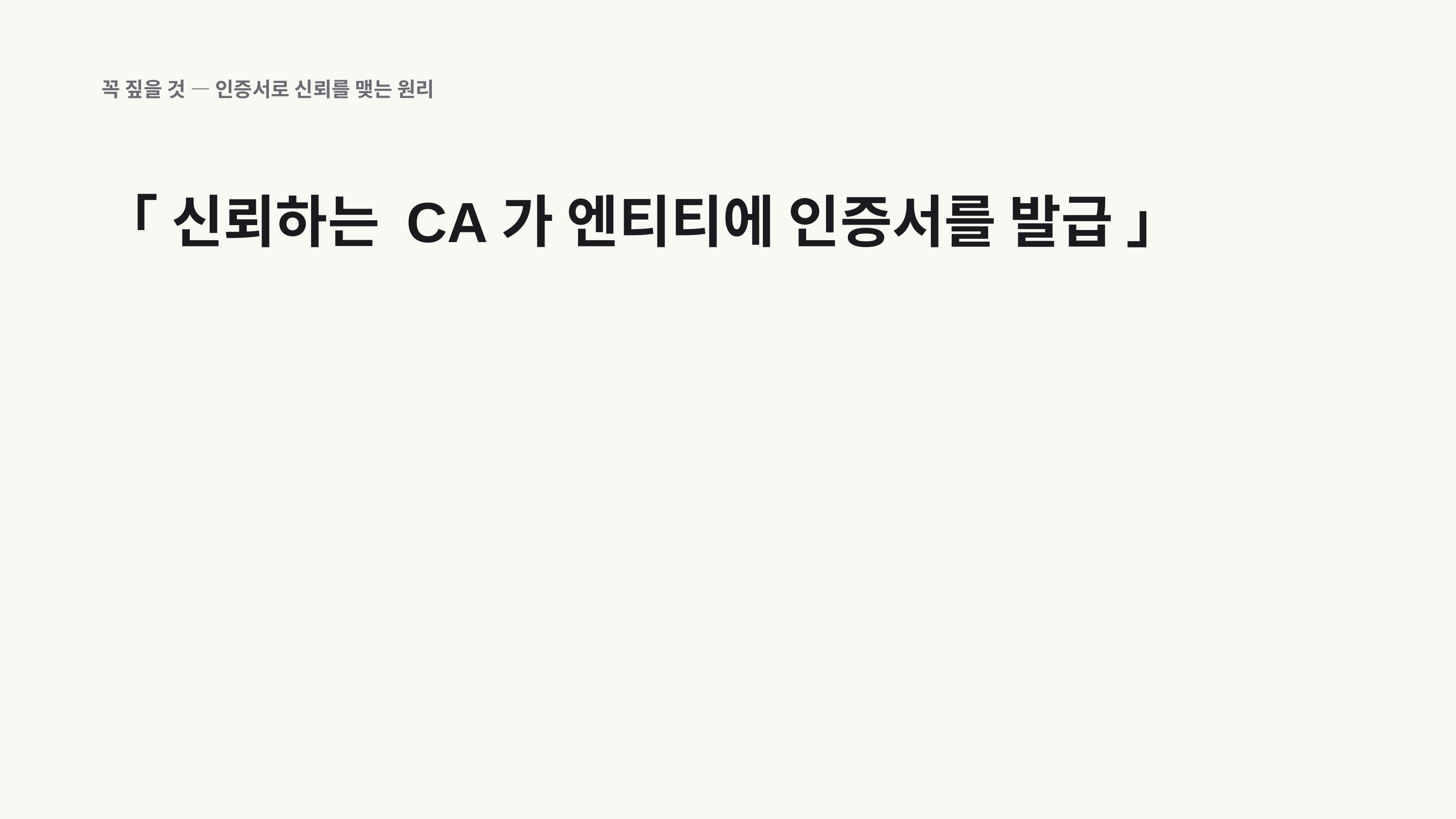

꼭 짚을 것 — 인증서로 신뢰를 맺는 원리
「 신뢰하는 CA가 엔티티에 인증서를 발급 」